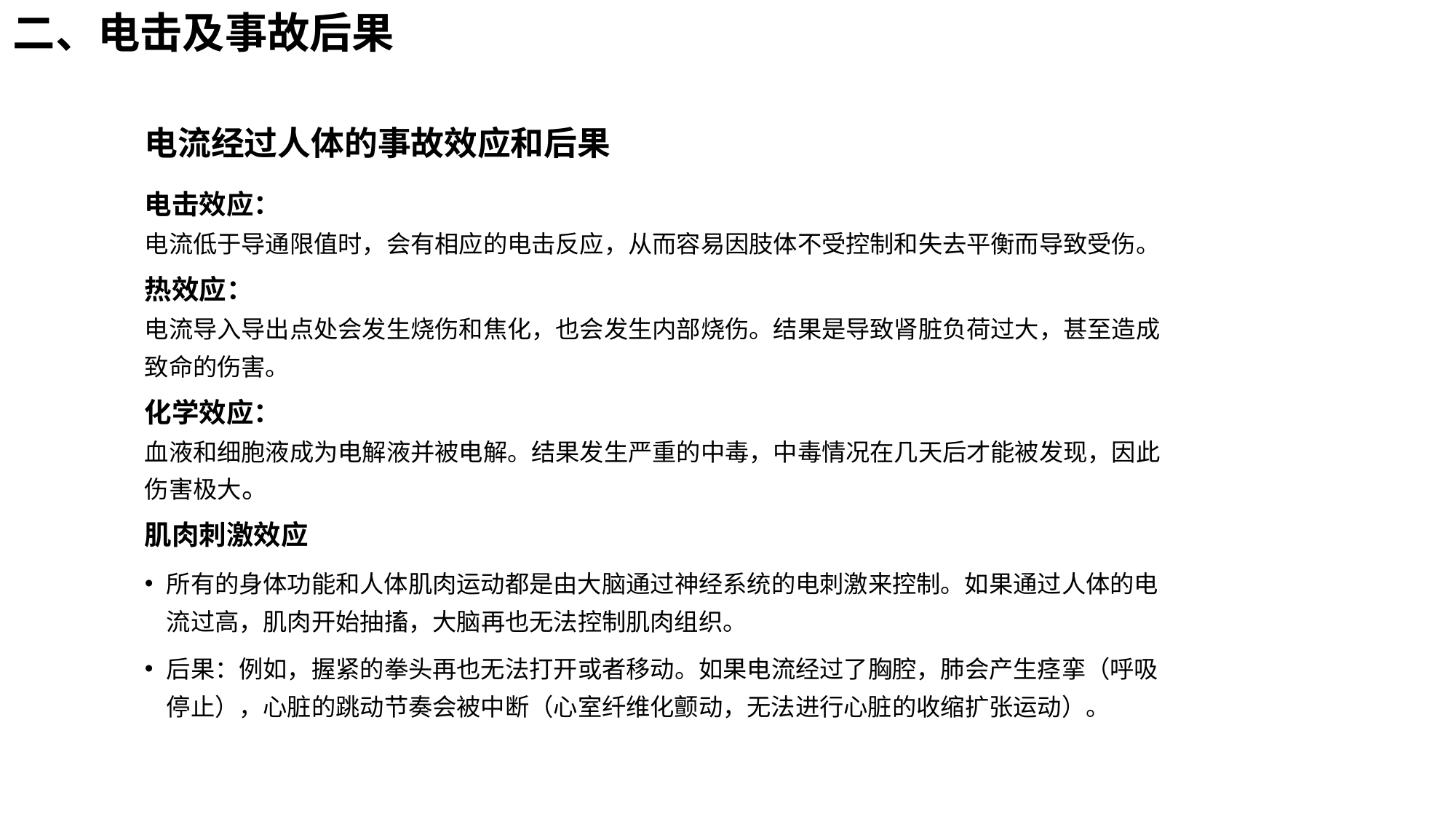

二、电击及事故后果
电流经过人体的事故效应和后果
电击效应：
电流低于导通限值时，会有相应的电击反应，从而容易因肢体不受控制和失去平衡而导致受伤。
热效应：
电流导入导出点处会发生烧伤和焦化，也会发生内部烧伤。结果是导致肾脏负荷过大，甚至造成致命的伤害。
化学效应：
血液和细胞液成为电解液并被电解。结果发生严重的中毒，中毒情况在几天后才能被发现，因此伤害极大。
肌肉刺激效应
所有的身体功能和人体肌肉运动都是由大脑通过神经系统的电刺激来控制。如果通过人体的电流过高，肌肉开始抽搐，大脑再也无法控制肌肉组织。
后果：例如，握紧的拳头再也无法打开或者移动。如果电流经过了胸腔，肺会产生痉挛（呼吸停止），心脏的跳动节奏会被中断（心室纤维化颤动，无法进行心脏的收缩扩张运动）。